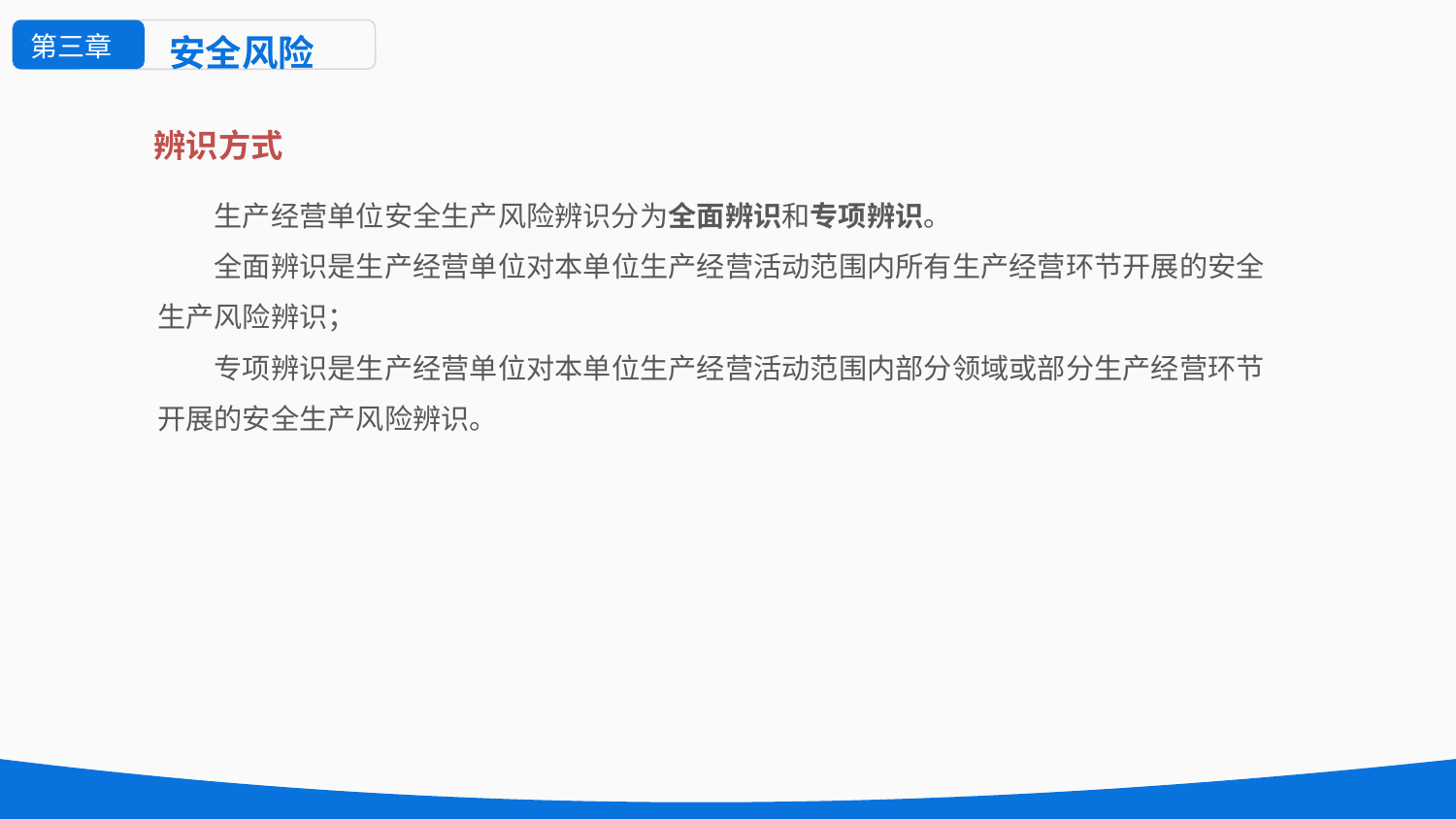

第三章
安全风险
辨识方式
生产经营单位安全生产风险辨识分为全面辨识和专项辨识。
全面辨识是生产经营单位对本单位生产经营活动范围内所有生产经营环节开展的安全生产风险辨识；
专项辨识是生产经营单位对本单位生产经营活动范围内部分领域或部分生产经营环节开展的安全生产风险辨识。